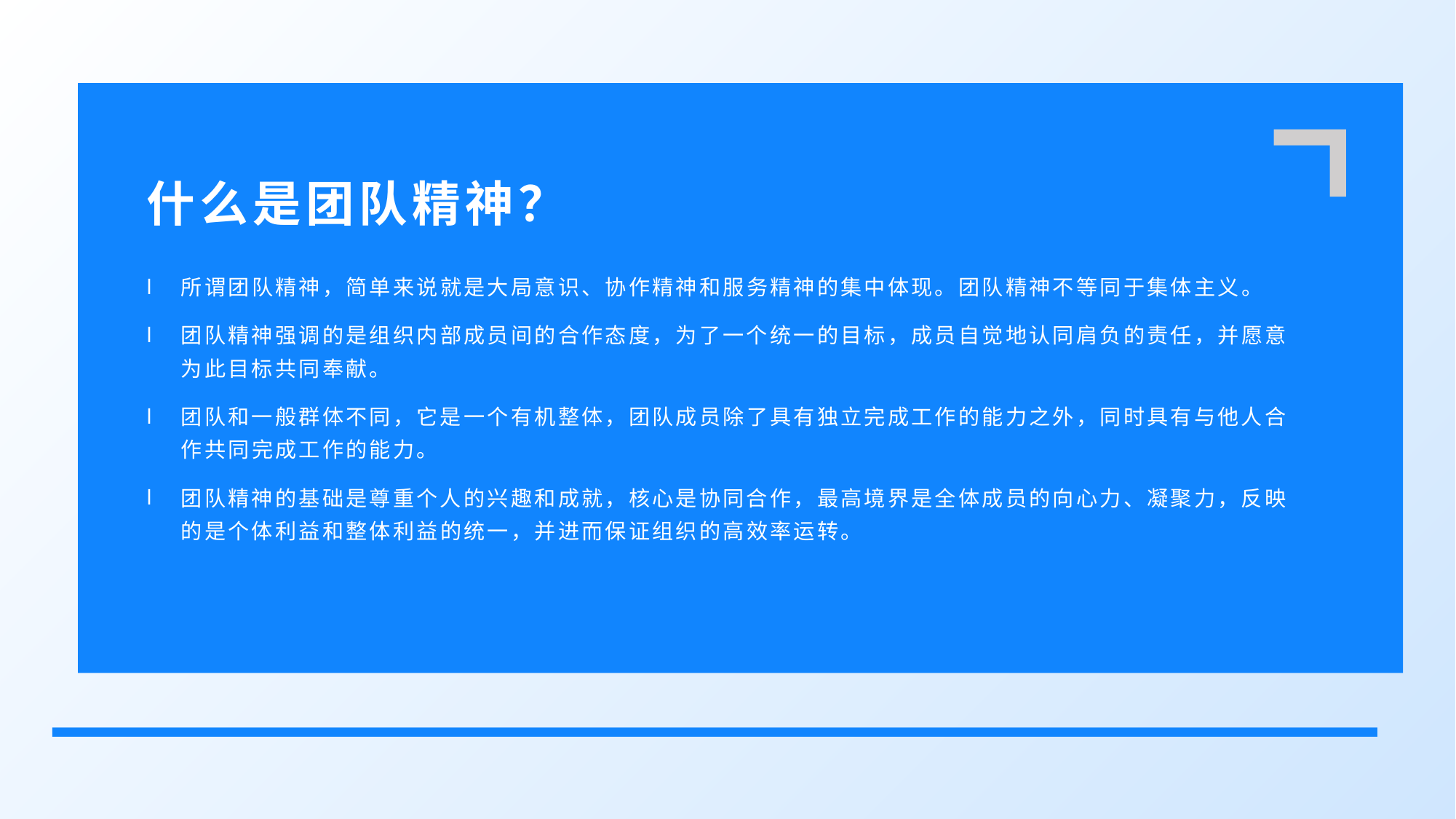

什么是团队精神？
所谓团队精神，简单来说就是大局意识、协作精神和服务精神的集中体现。团队精神不等同于集体主义。
团队精神强调的是组织内部成员间的合作态度，为了一个统一的目标，成员自觉地认同肩负的责任，并愿意为此目标共同奉献。
团队和一般群体不同，它是一个有机整体，团队成员除了具有独立完成工作的能力之外，同时具有与他人合作共同完成工作的能力。
团队精神的基础是尊重个人的兴趣和成就，核心是协同合作，最高境界是全体成员的向心力、凝聚力，反映的是个体利益和整体利益的统一，并进而保证组织的高效率运转。